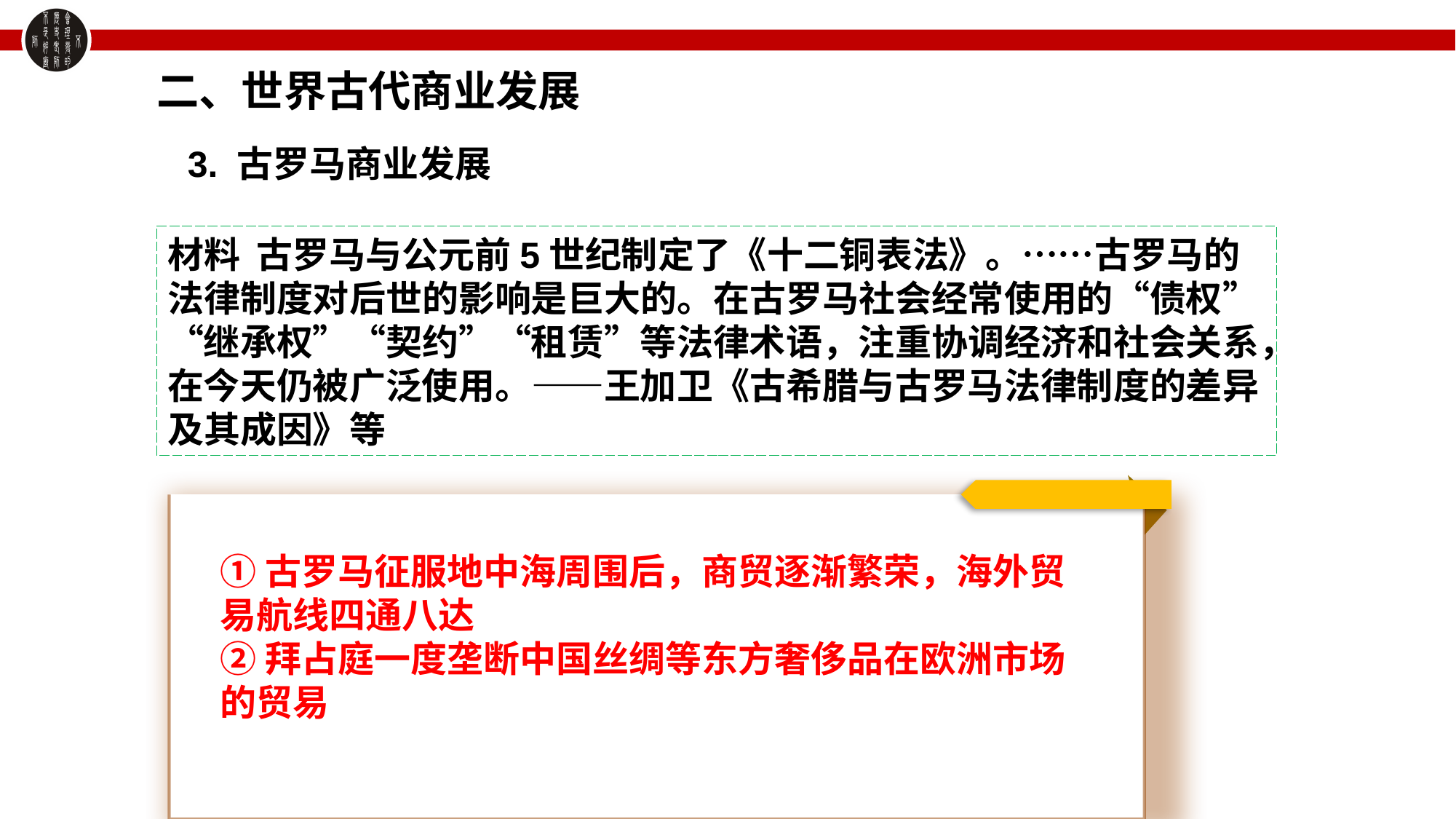

二、世界古代商业发展
3. 古罗马商业发展
材料  古罗马与公元前5世纪制定了《十二铜表法》。……古罗马的法律制度对后世的影响是巨大的。在古罗马社会经常使用的“债权”“继承权”“契约”“租赁”等法律术语，注重协调经济和社会关系，在今天仍被广泛使用。——王加卫《古希腊与古罗马法律制度的差异及其成因》等

①古罗马征服地中海周围后，商贸逐渐繁荣，海外贸易航线四通八达
②拜占庭一度垄断中国丝绸等东方奢侈品在欧洲市场的贸易